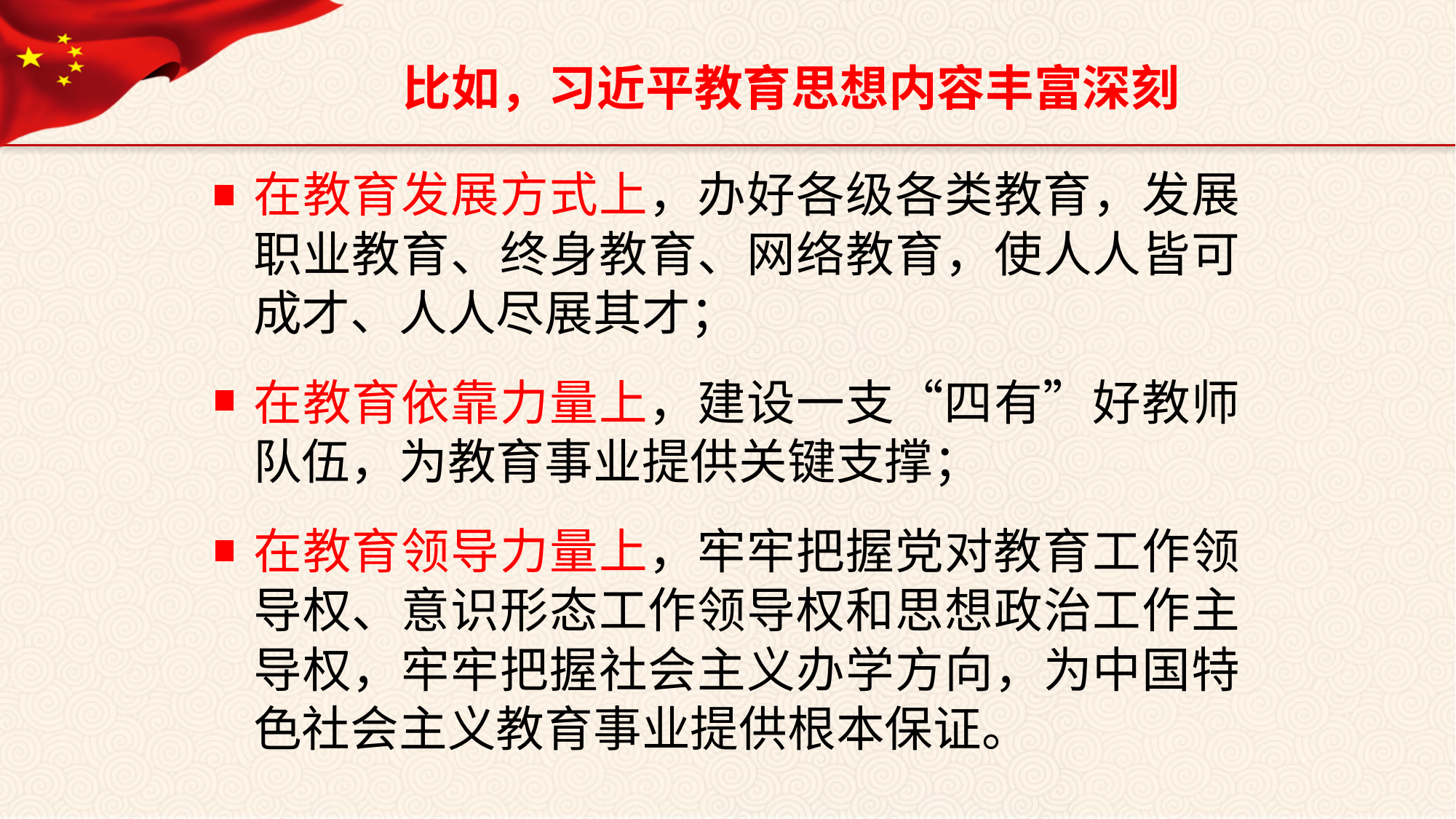

比如，习近平教育思想内容丰富深刻
在教育发展方式上，办好各级各类教育，发展职业教育、终身教育、网络教育，使人人皆可成才、人人尽展其才；
在教育依靠力量上，建设一支“四有”好教师队伍，为教育事业提供关键支撑；
在教育领导力量上，牢牢把握党对教育工作领导权、意识形态工作领导权和思想政治工作主导权，牢牢把握社会主义办学方向，为中国特色社会主义教育事业提供根本保证。